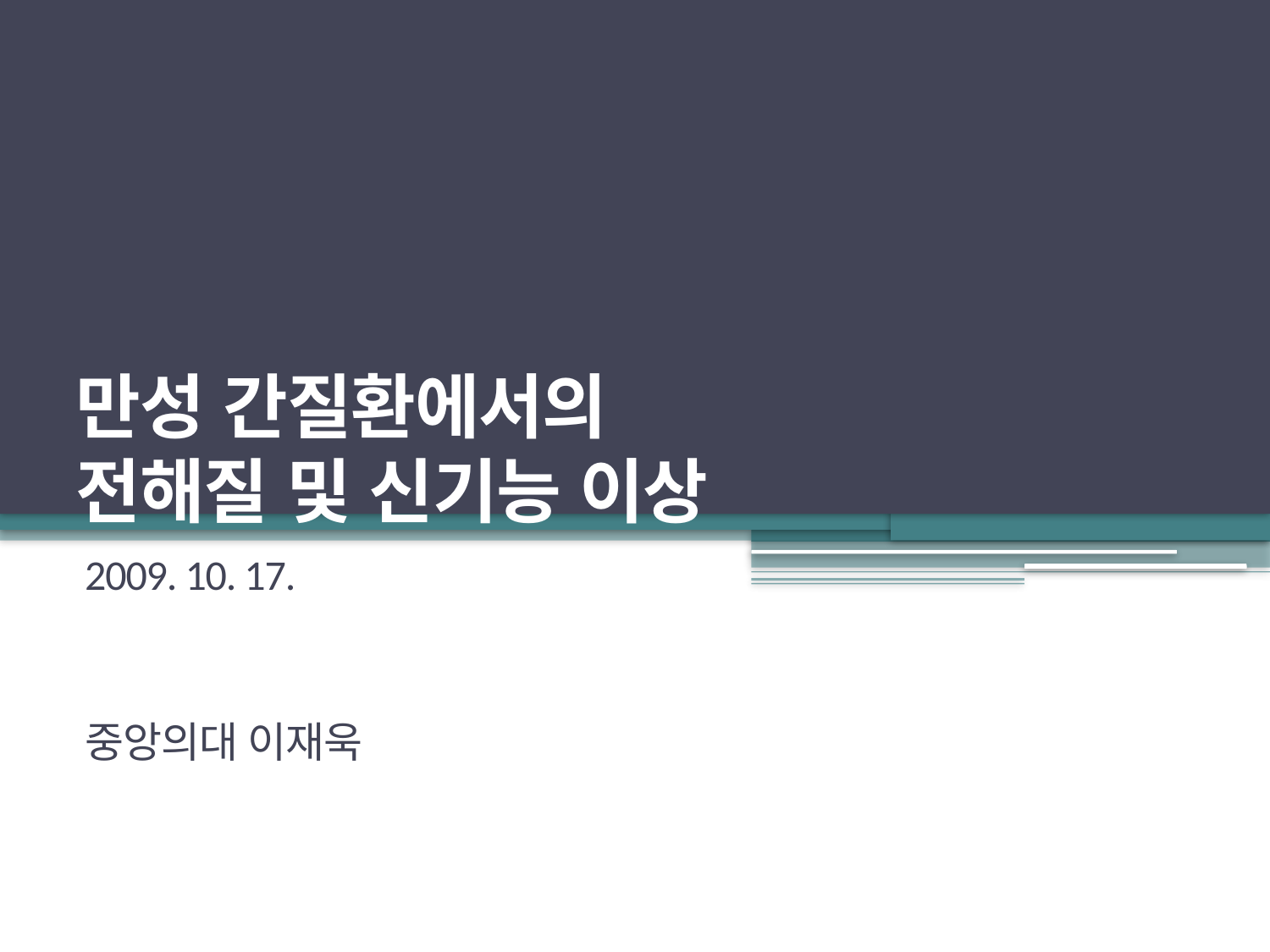

# 만성 간질환에서의 전해질 및 신기능 이상
2009. 10. 17.

중앙의대 이재욱